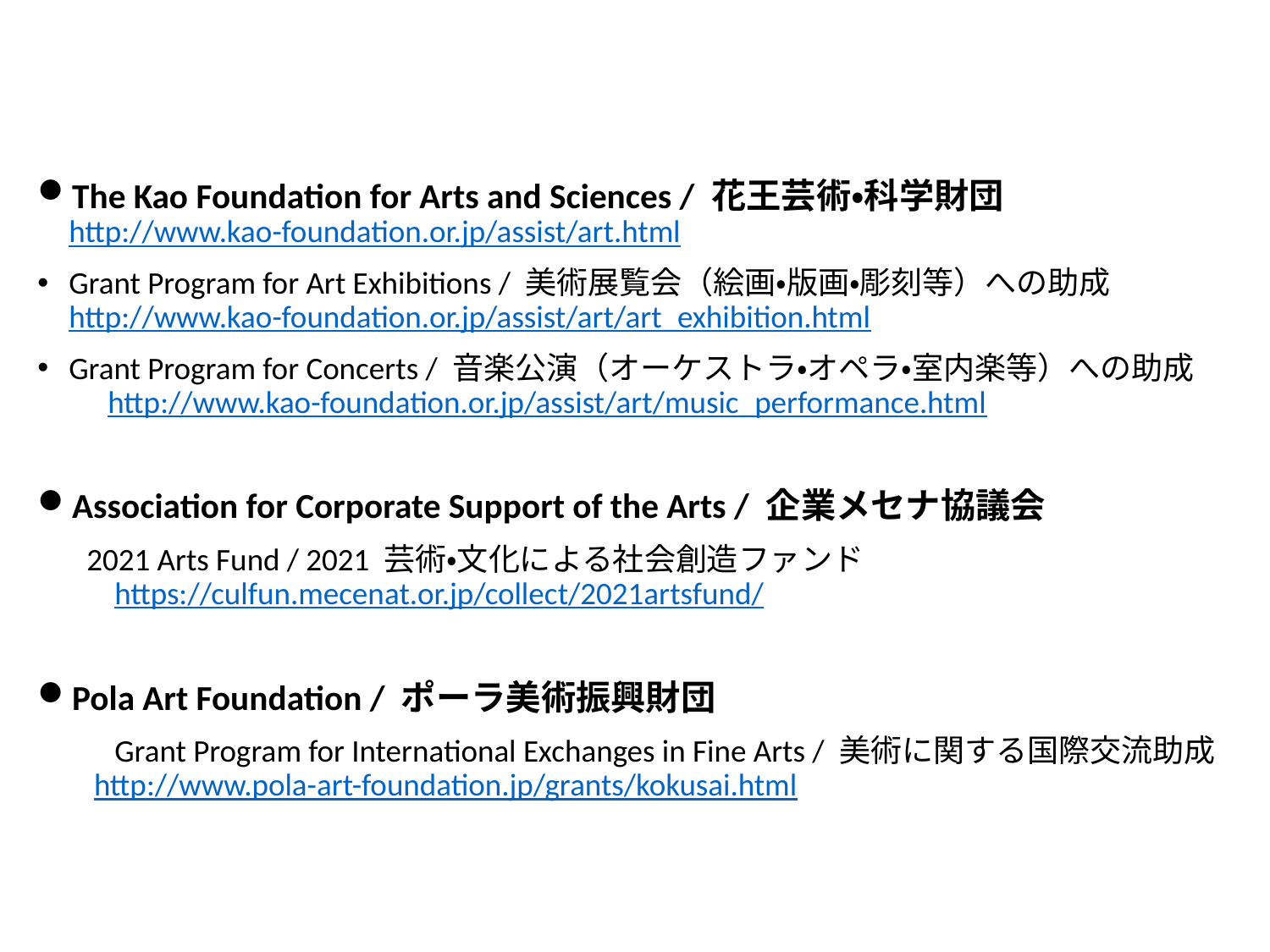

The Kao Foundation for Arts and Sciences / 花王芸術・科学財団
http://www.kao-foundation.or.jp/assist/art.html
Grant Program for Art Exhibitions / 美術展覧会（絵画・版画・彫刻等）への助成http://www.kao-foundation.or.jp/assist/art/art_exhibition.html
Grant Program for Concerts / 音楽公演（オーケストラ・オペラ・室内楽等）への助成　　http://www.kao-foundation.or.jp/assist/art/music_performance.html

Association for Corporate Support of the Arts / 企業メセナ協議会
       2021 Arts Fund / 2021 芸術・文化による社会創造ファンド
　　 https://culfun.mecenat.or.jp/collect/2021artsfund/

Pola Art Foundation / ポーラ美術振興財団
　　 Grant Program for International Exchanges in Fine Arts / 美術に関する国際交流助成
       http://www.pola-art-foundation.jp/grants/kokusai.html